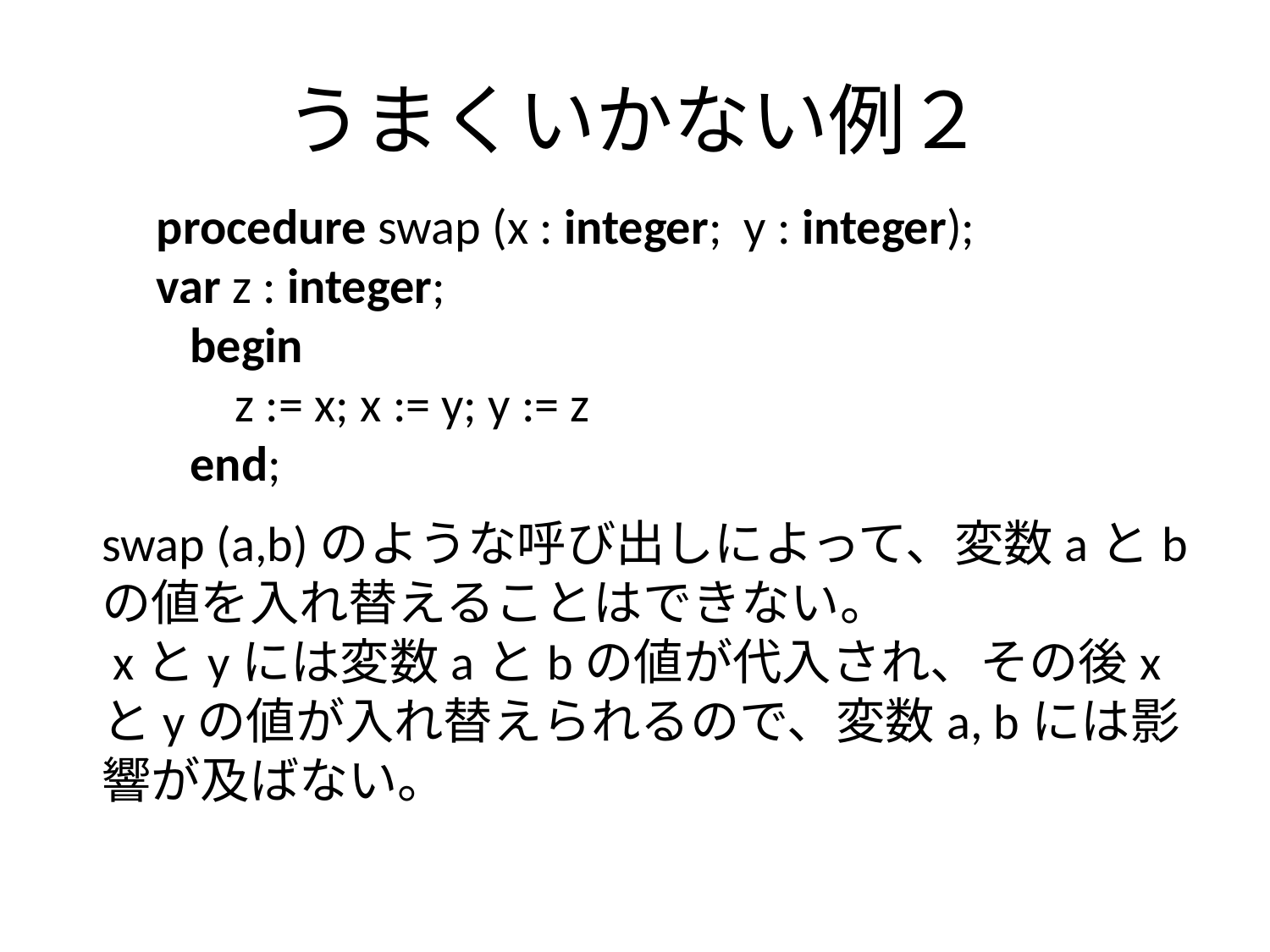

# うまくいかない例２
 procedure swap (x : integer;  y : integer);
 var z : integer;
    begin
        z := x; x := y; y := z
    end;
swap (a,b)のような呼び出しによって、変数aとbの値を入れ替えることはできない。
 xとyには変数aとbの値が代入され、その後xとyの値が入れ替えられるので、変数a, bには影響が及ばない。